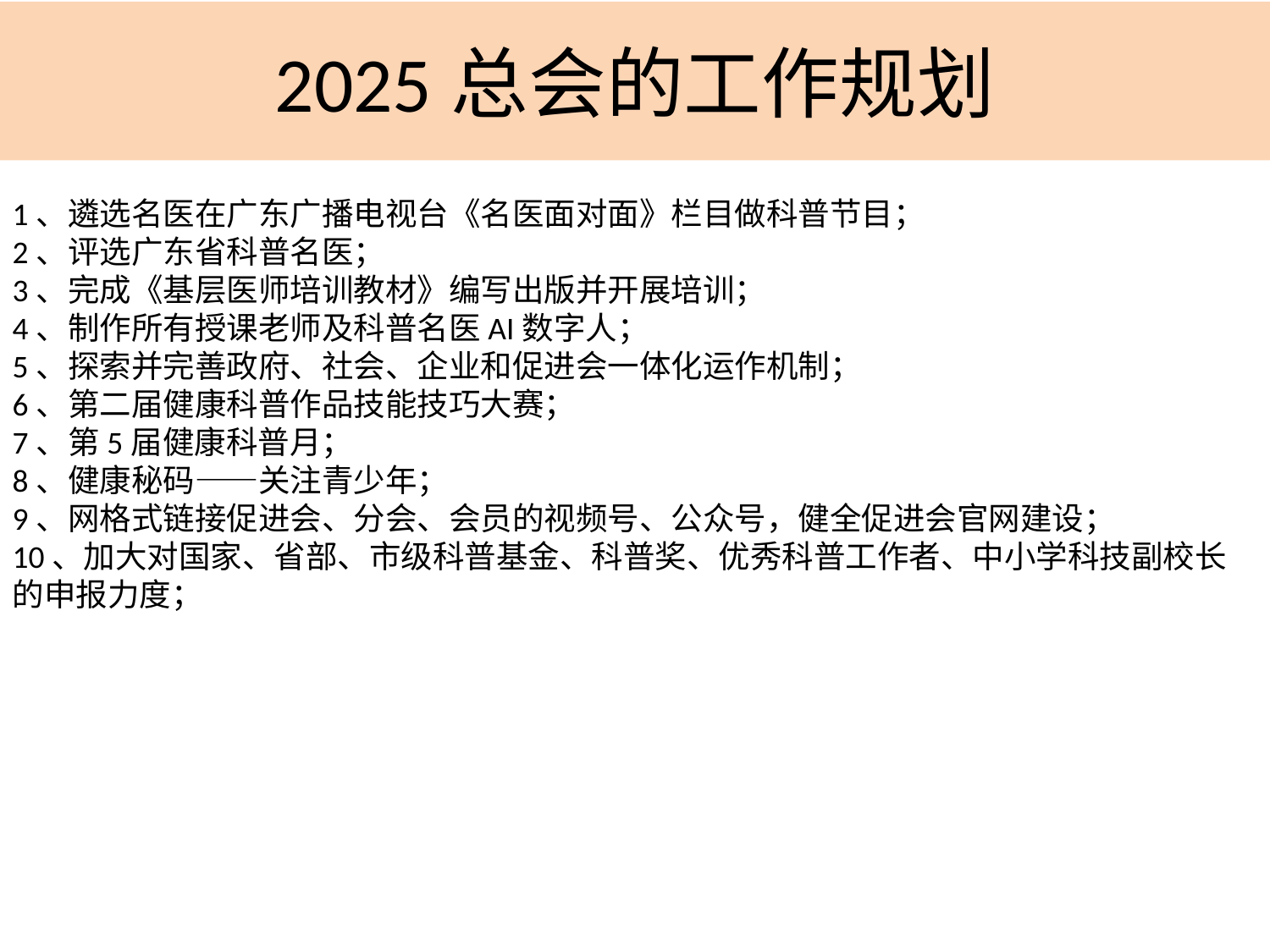

# 2025总会的工作规划
1、遴选名医在广东广播电视台《名医面对面》栏目做科普节目；
2、评选广东省科普名医；
3、完成《基层医师培训教材》编写出版并开展培训；
4、制作所有授课老师及科普名医AI数字人；
5、探索并完善政府、社会、企业和促进会一体化运作机制；
6、第二届健康科普作品技能技巧大赛；
7、第5届健康科普月；
8、健康秘码——关注青少年；
9、网格式链接促进会、分会、会员的视频号、公众号，健全促进会官网建设；
10、加大对国家、省部、市级科普基金、科普奖、优秀科普工作者、中小学科技副校长的申报力度；